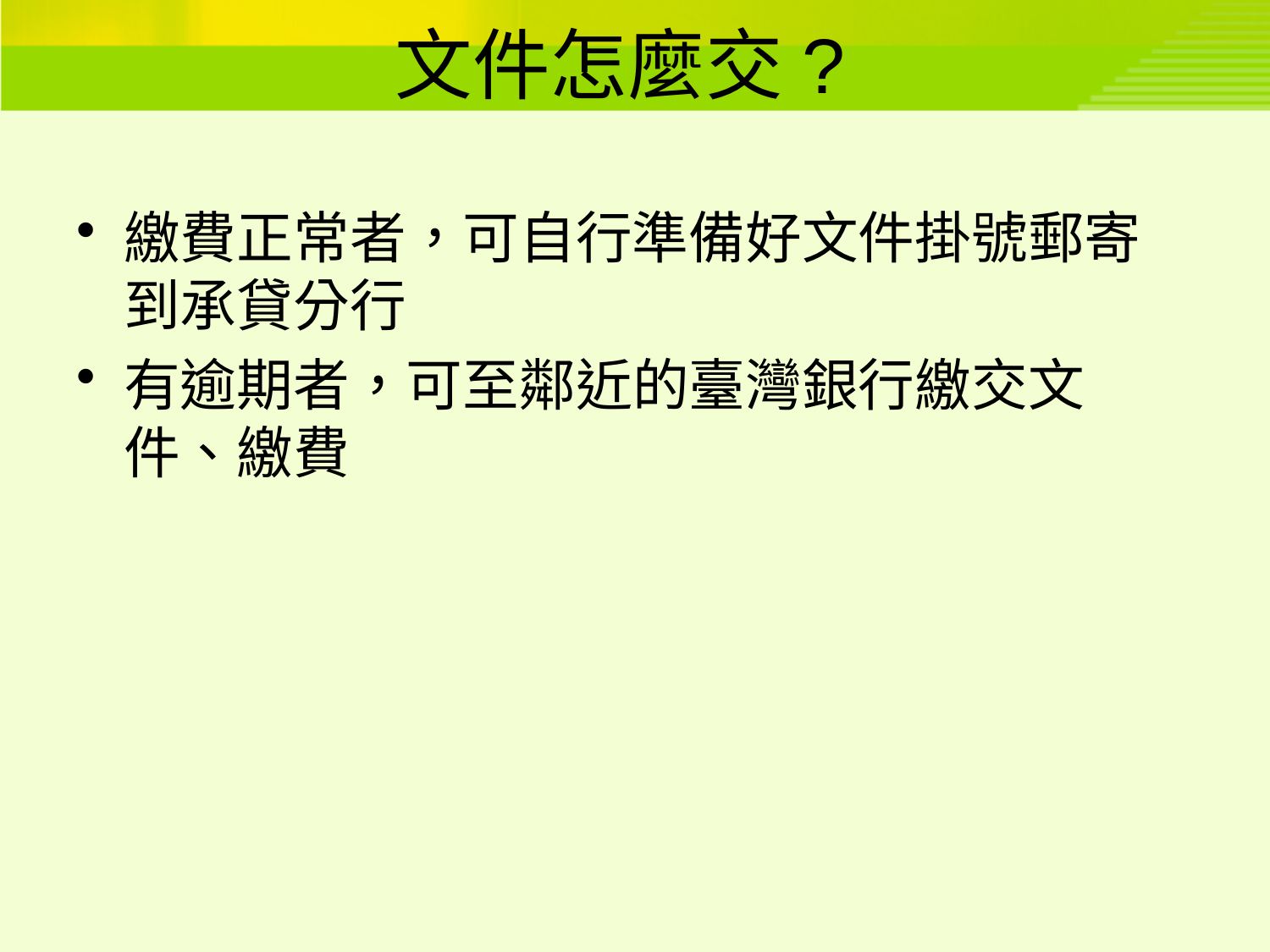

# 文件怎麼交?
繳費正常者，可自行準備好文件掛號郵寄到承貸分行
有逾期者，可至鄰近的臺灣銀行繳交文件、繳費